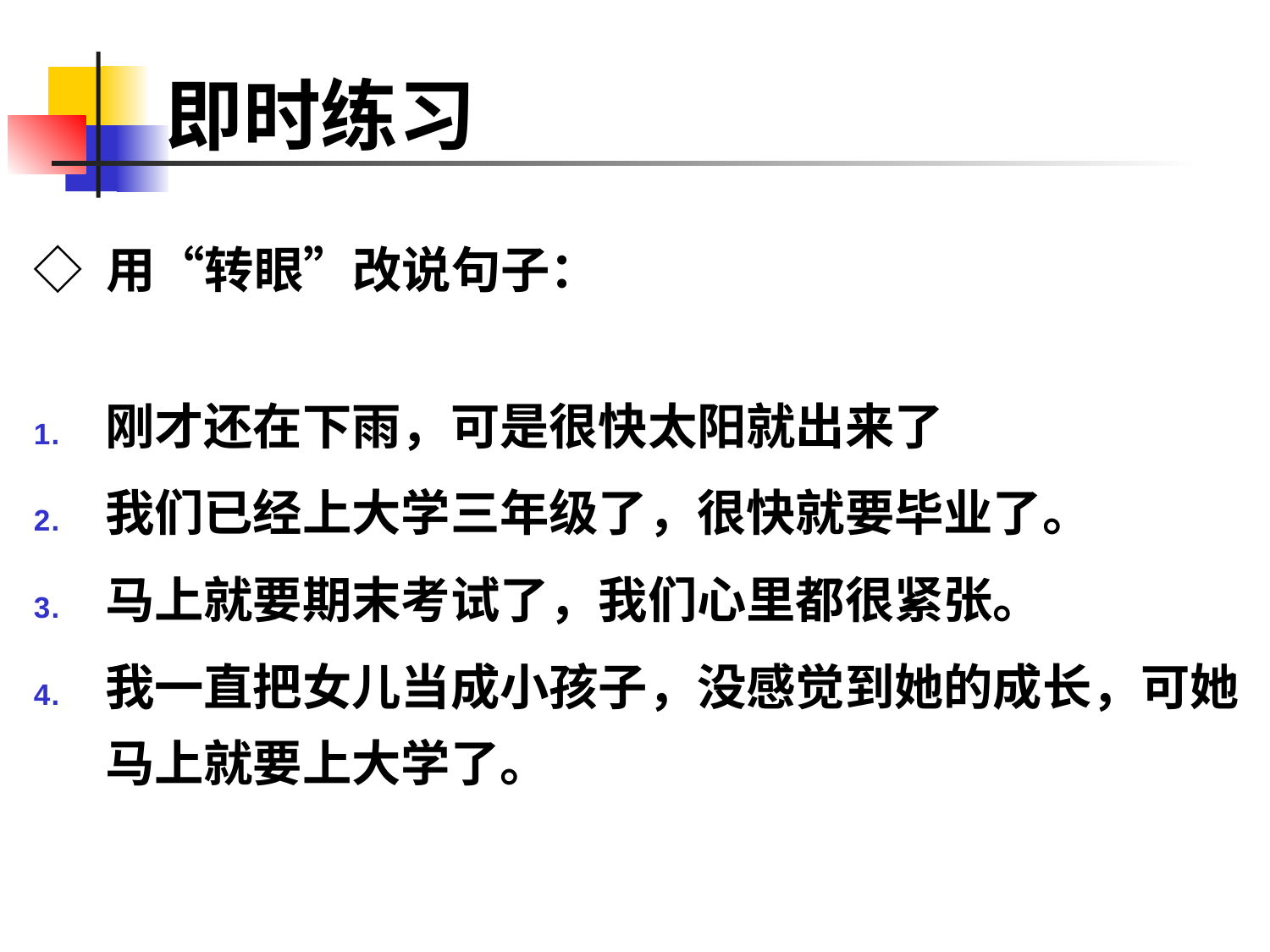

# 即时练习
◇ 用“转眼”改说句子：

刚才还在下雨，可是很快太阳就出来了
我们已经上大学三年级了，很快就要毕业了。
马上就要期末考试了，我们心里都很紧张。
我一直把女儿当成小孩子，没感觉到她的成长，可她马上就要上大学了。